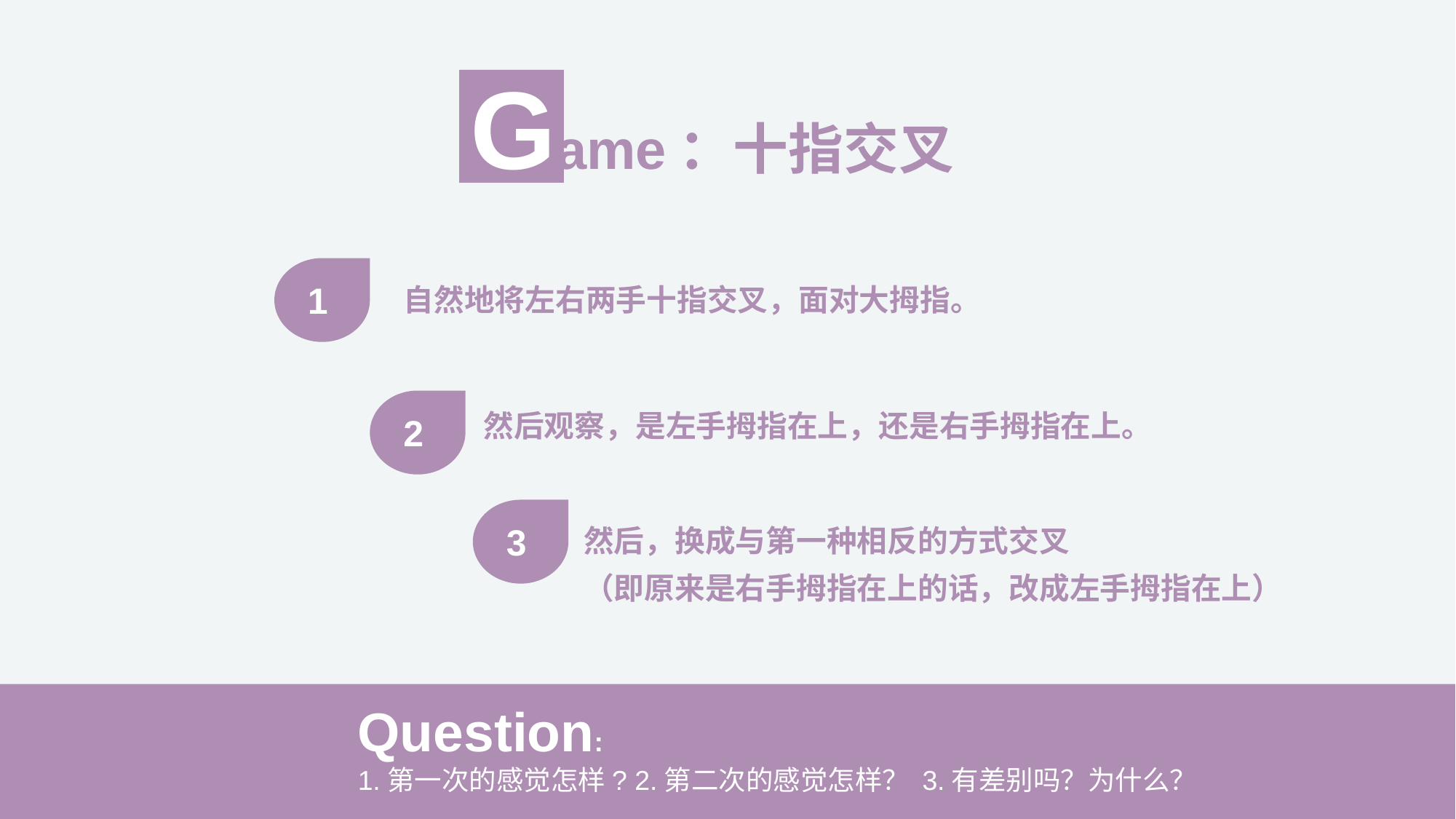

# Game：十指交叉

1
自然地将左右两手十指交叉，面对大拇指。

2
然后观察，是左手拇指在上，还是右手拇指在上。

3
然后，换成与第一种相反的方式交叉
（即原来是右手拇指在上的话，改成左手拇指在上）

Question:
1.第一次的感觉怎样? 2.第二次的感觉怎样？ 3.有差别吗？为什么？